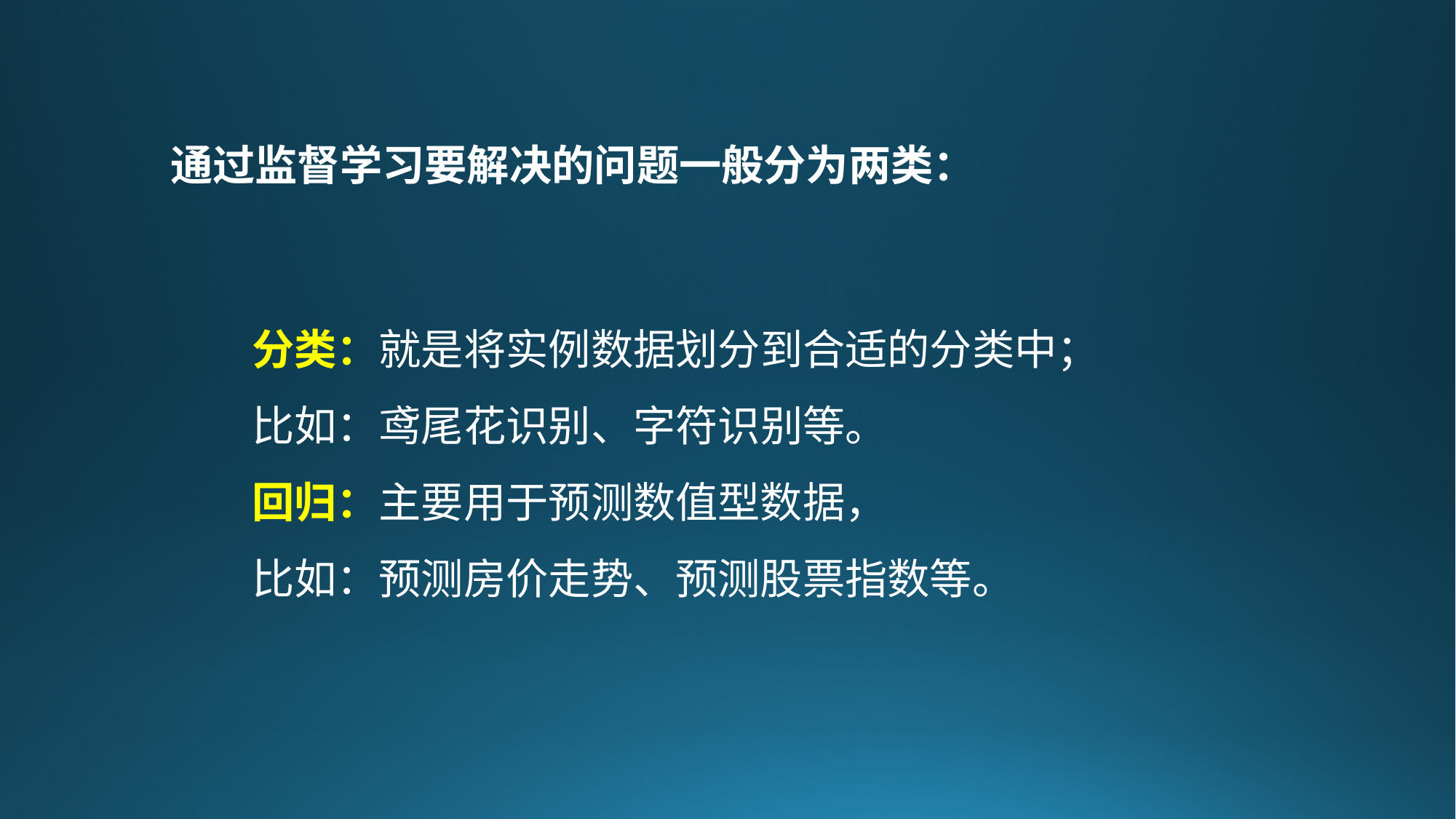

通过监督学习要解决的问题一般分为两类：
分类：就是将实例数据划分到合适的分类中；
比如：鸢尾花识别、字符识别等。
回归：主要用于预测数值型数据，
比如：预测房价走势、预测股票指数等。